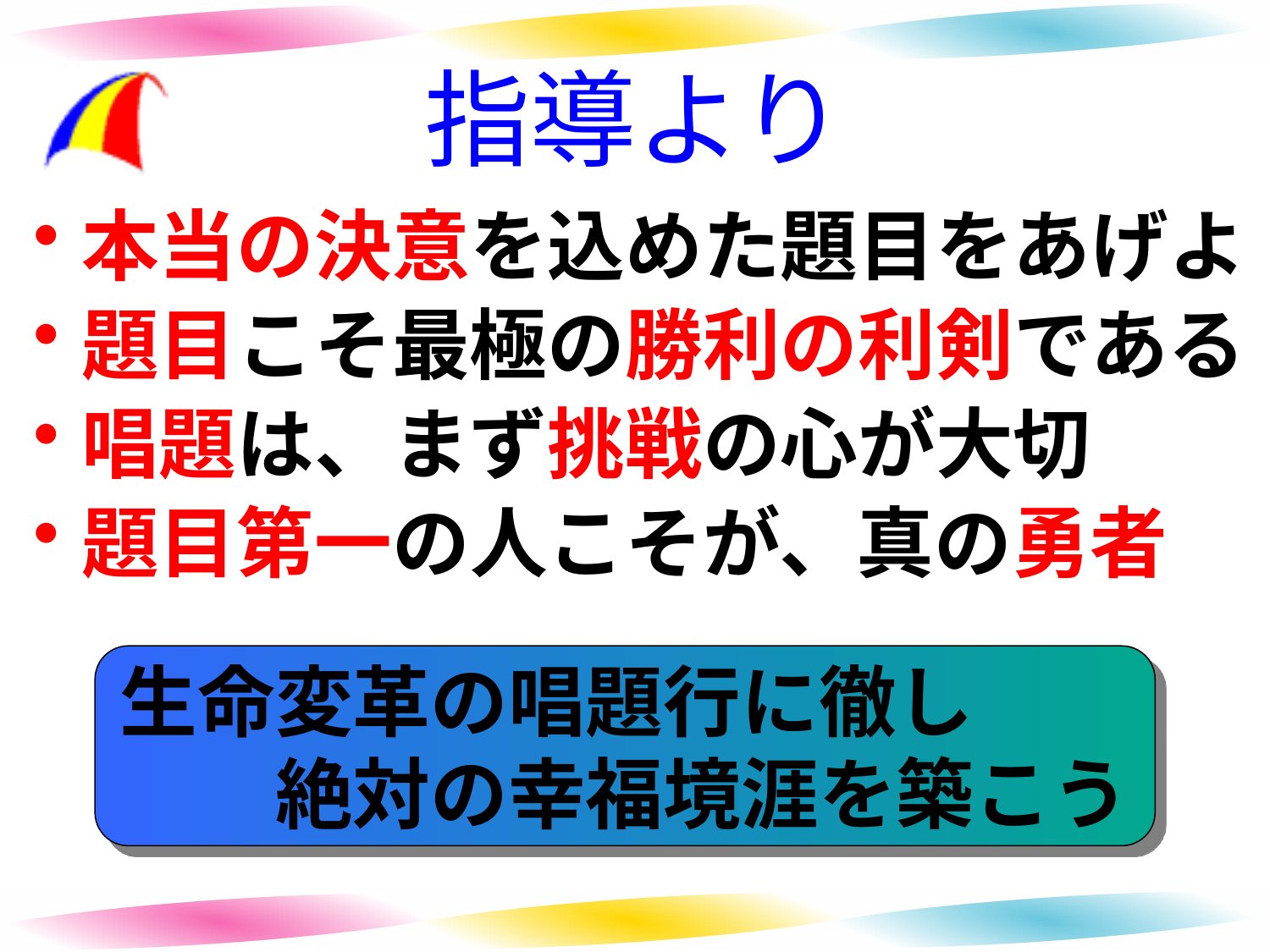

# 指導より
本当の決意を込めた題目をあげよ
題目こそ最極の勝利の利剣である
唱題は、まず挑戦の心が大切
題目第一の人こそが、真の勇者
生命変革の唱題行に徹し
　　絶対の幸福境涯を築こう